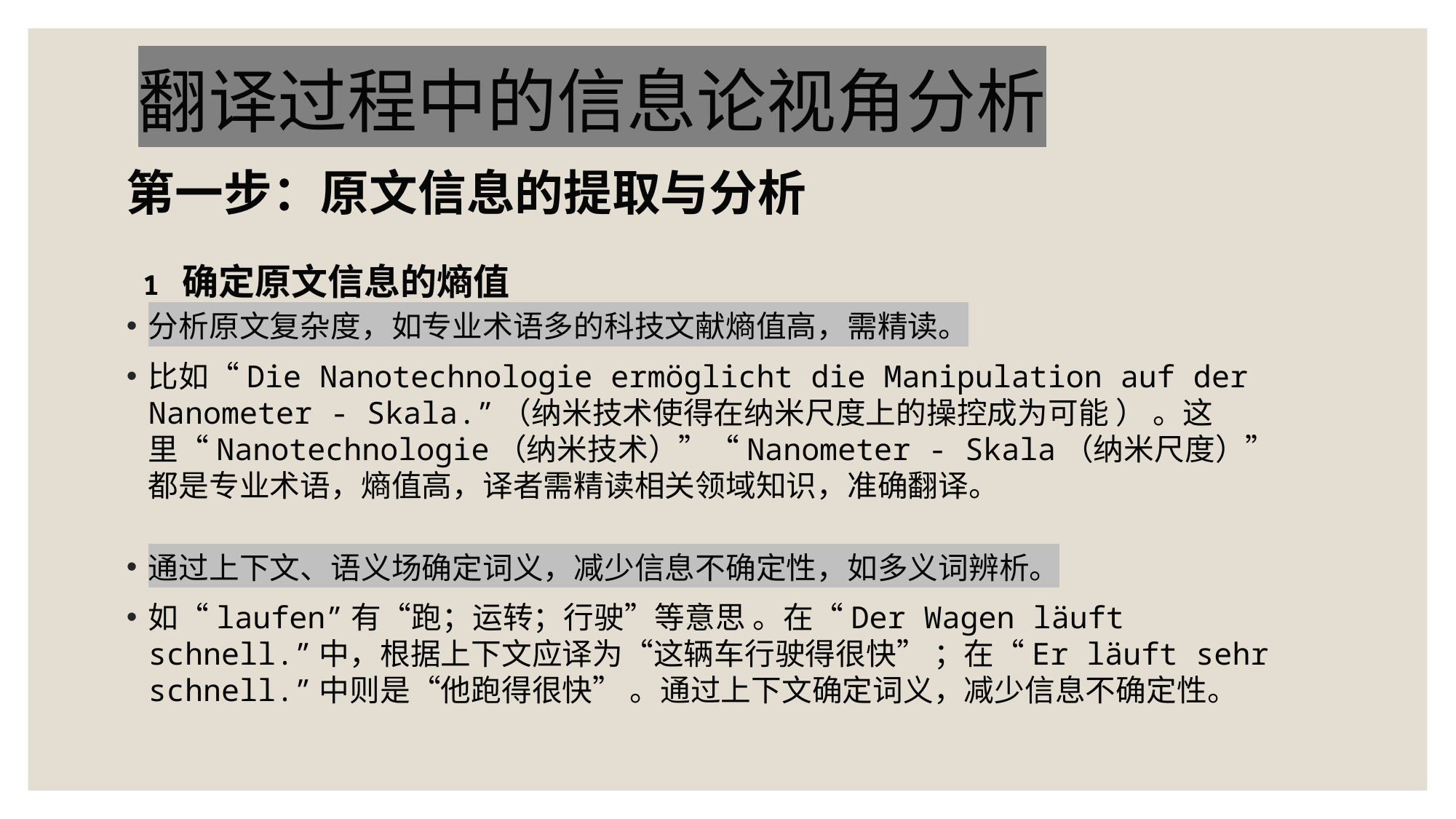

# 翻译过程中的信息论视角分析
第一步：原文信息的提取与分析

 1 确定原文信息的熵值
分析原文复杂度，如专业术语多的科技文献熵值高，需精读。
比如“Die Nanotechnologie ermöglicht die Manipulation auf der Nanometer - Skala.”（纳米技术使得在纳米尺度上的操控成为可能 ） 。这里“Nanotechnologie（纳米技术）”“Nanometer - Skala（纳米尺度）”都是专业术语，熵值高，译者需精读相关领域知识，准确翻译。

通过上下文、语义场确定词义，减少信息不确定性，如多义词辨析。
如“laufen”有“跑；运转；行驶”等意思 。在“Der Wagen läuft schnell.”中，根据上下文应译为“这辆车行驶得很快” ；在“Er läuft sehr schnell.”中则是“他跑得很快” 。通过上下文确定词义，减少信息不确定性。